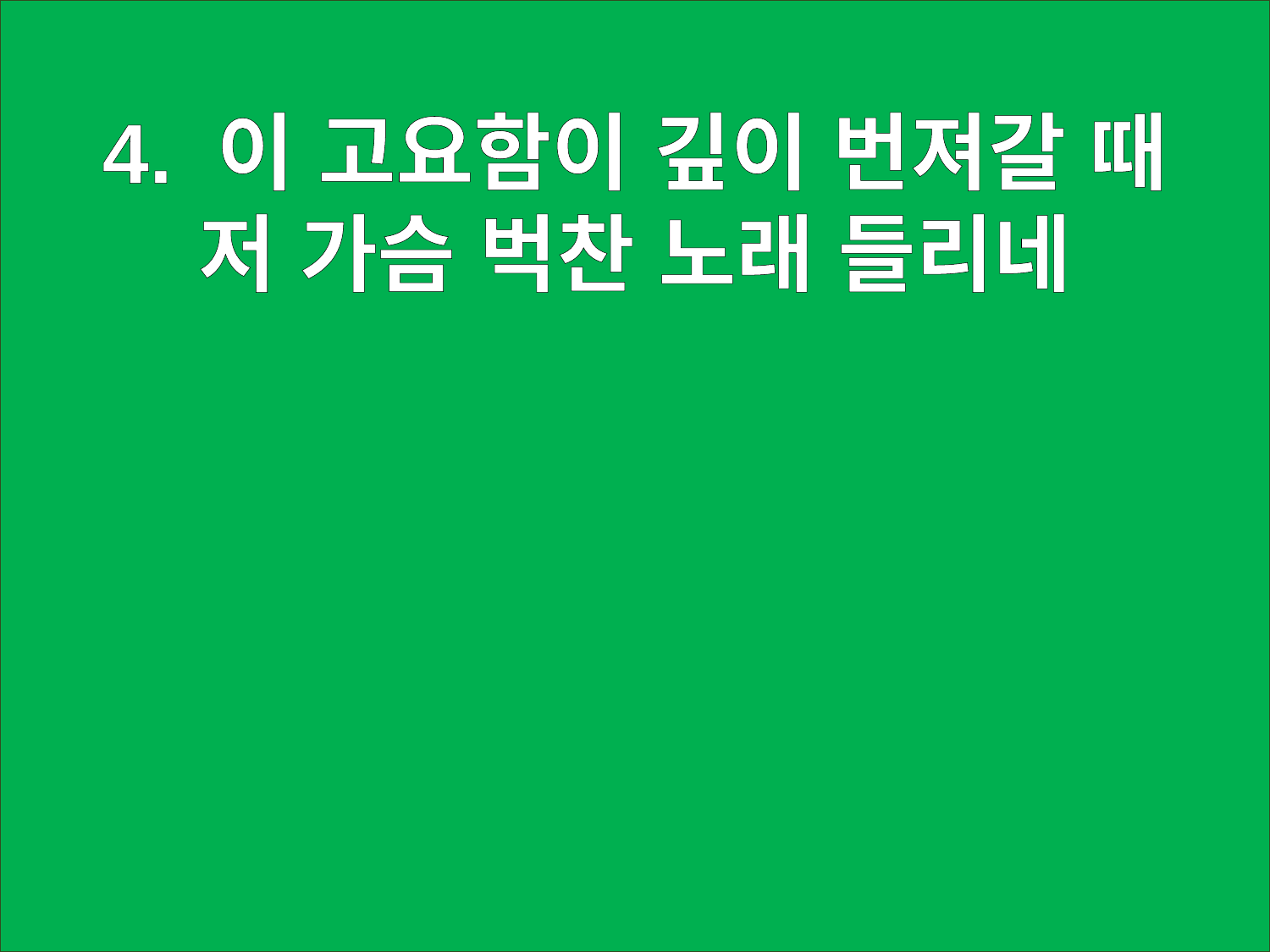

4. 이 고요함이 깊이 번져갈 때
저 가슴 벅찬 노래 들리네